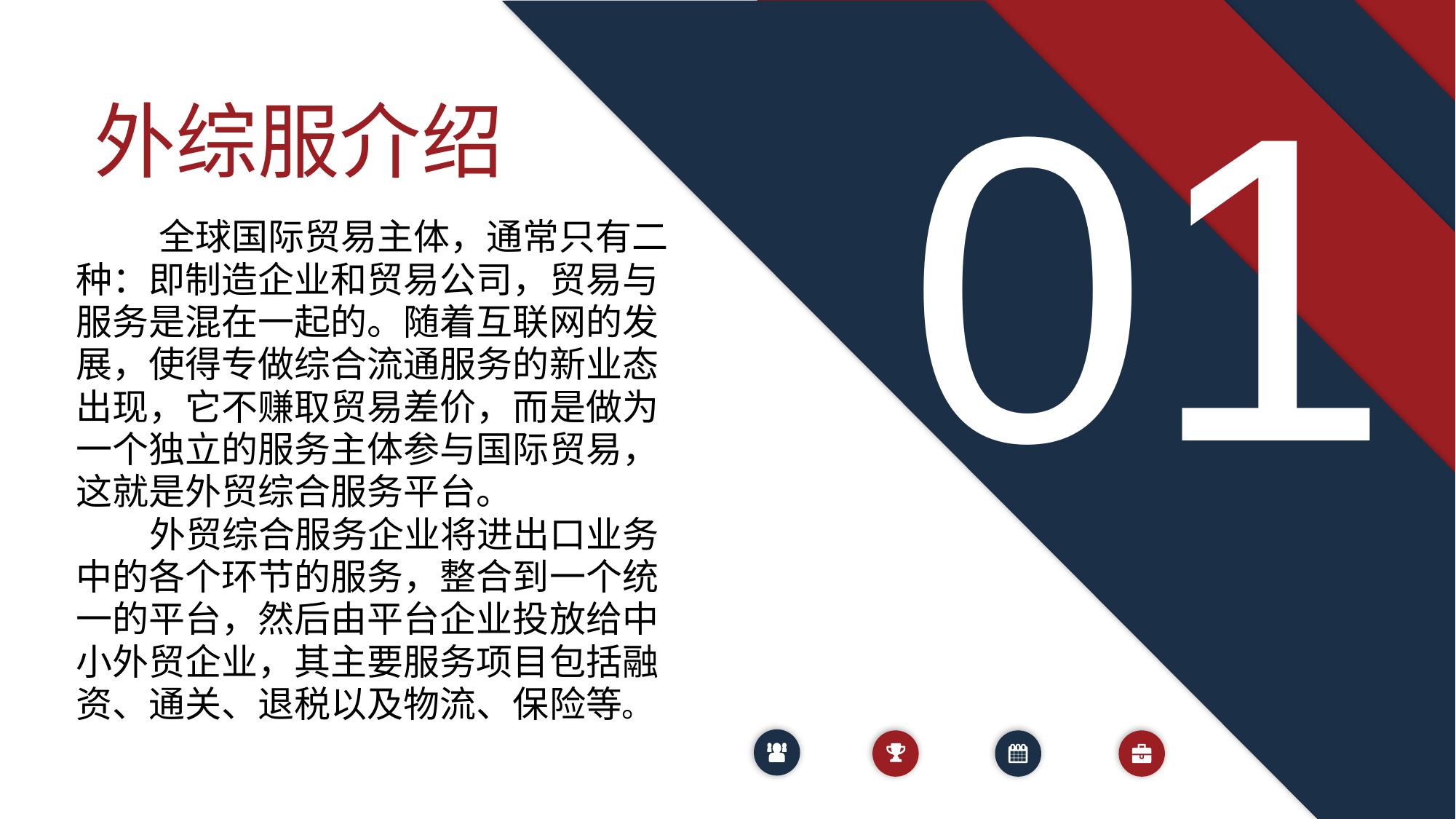

01

外综服介绍
         全球国际贸易主体，通常只有二种：即制造企业和贸易公司，贸易与服务是混在一起的。随着互联网的发展，使得专做综合流通服务的新业态出现，它不赚取贸易差价，而是做为一个独立的服务主体参与国际贸易，这就是外贸综合服务平台。
         外贸综合服务企业将进出口业务中的各个环节的服务，整合到一个统一的平台，然后由平台企业投放给中小外贸企业，其主要服务项目包括融资、通关、退税以及物流、保险等。